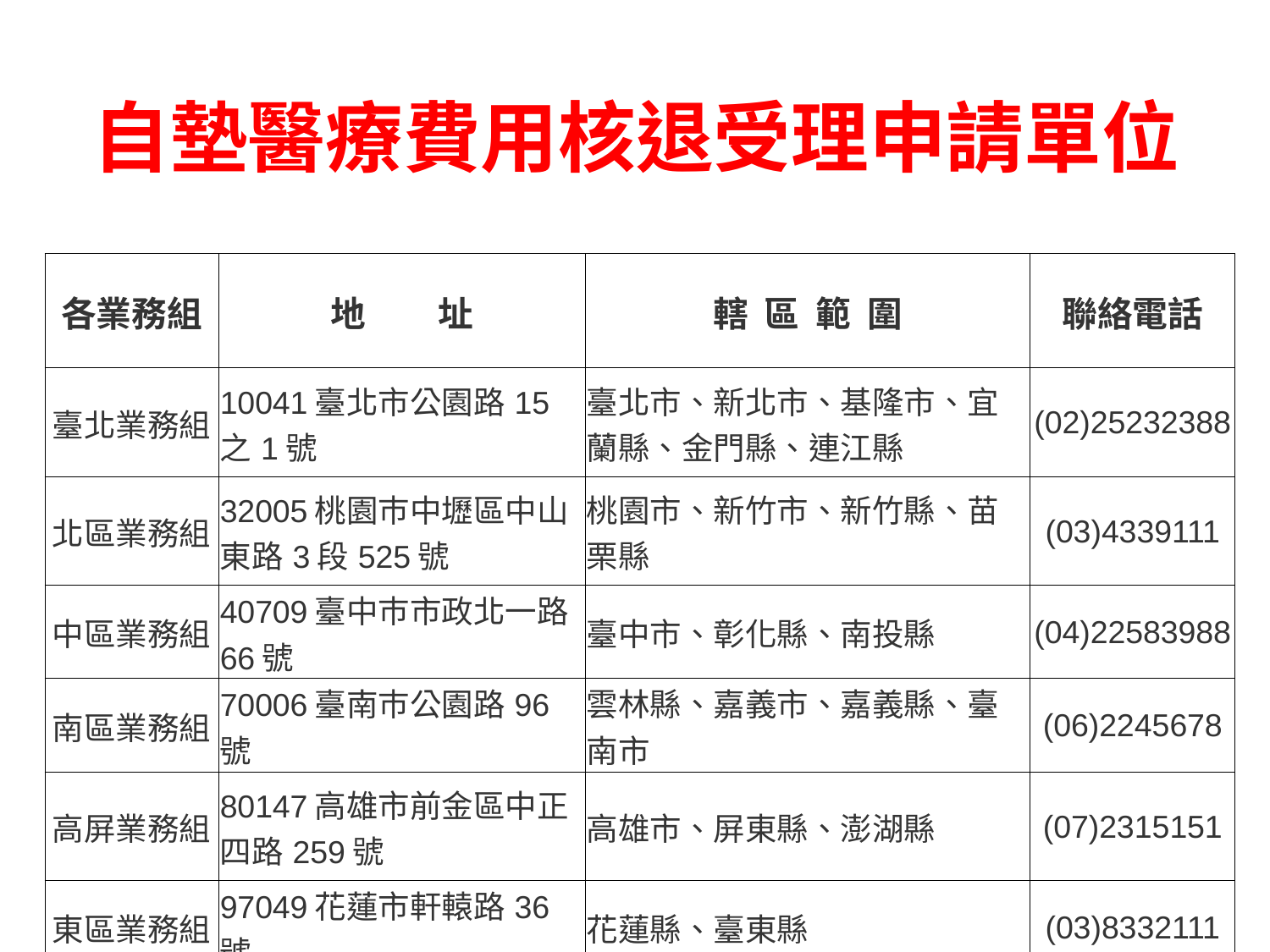

# 自墊醫療費用核退受理申請單位
| 各業務組 | 地         址 | 轄  區  範  圍 | 聯絡電話 |
| --- | --- | --- | --- |
| 臺北業務組 | 10041臺北市公園路15之1號 | 臺北市、新北市、基隆市、宜蘭縣、金門縣、連江縣 | (02)25232388 |
| 北區業務組 | 32005桃園巿中壢區中山東路3段525號 | 桃園市、新竹市、新竹縣、苗栗縣 | (03)4339111 |
| 中區業務組 | 40709臺中巿市政北一路66號 | 臺中市、彰化縣、南投縣 | (04)22583988 |
| 南區業務組 | 70006臺南巿公園路96號 | 雲林縣、嘉義市、嘉義縣、臺南市 | (06)2245678 |
| 高屏業務組 | 80147高雄市前金區中正四路259號 | 高雄市、屏東縣、澎湖縣 | (07)2315151 |
| 東區業務組 | 97049花蓮市軒轅路36號 | 花蓮縣、臺東縣 | (03)8332111 |